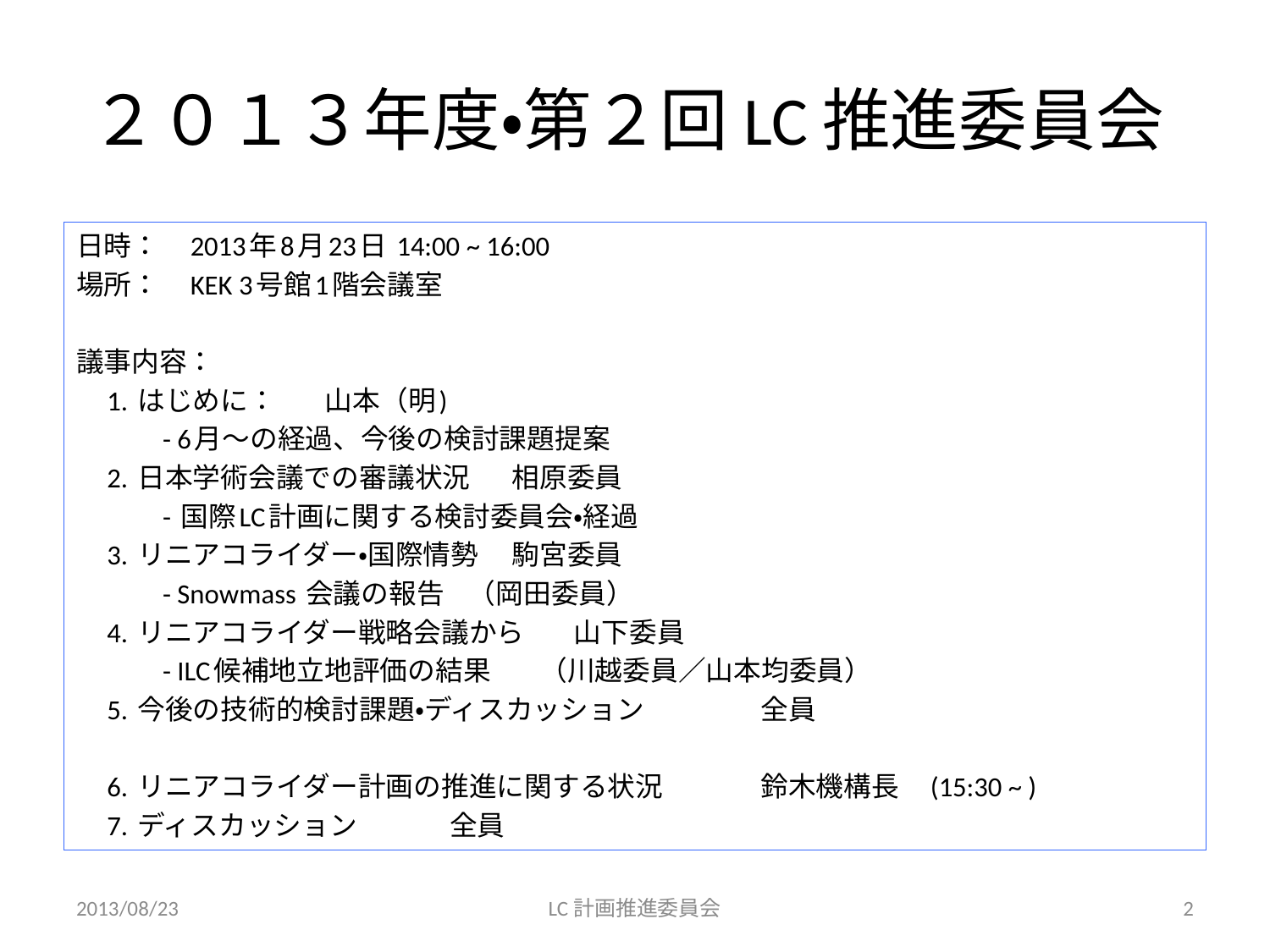

# ２０１３年度・第２回LC推進委員会
日時：　2013年8月23日 14:00 ~ 16:00
場所：　KEK 3号館1階会議室

議事内容：
　1. はじめに：									山本（明)
　　　- 6月〜の経過、今後の検討課題提案
　2. 日本学術会議での審議状況					相原委員
　　　- 国際LC計画に関する検討委員会・経過
　3. リニアコライダー・国際情勢					駒宮委員
　　　- Snowmass 会議の報告					   （岡田委員）
　4. リニアコライダー戦略会議から				山下委員
　　　- ILC候補地立地評価の結果					　（川越委員／山本均委員）
　5. 今後の技術的検討課題・ディスカッション		全員

　6. リニアコライダー計画の推進に関する状況		鈴木機構長　(15:30 ~ )
　7. ディスカッション							全員

2013/08/23
LC計画推進委員会
2